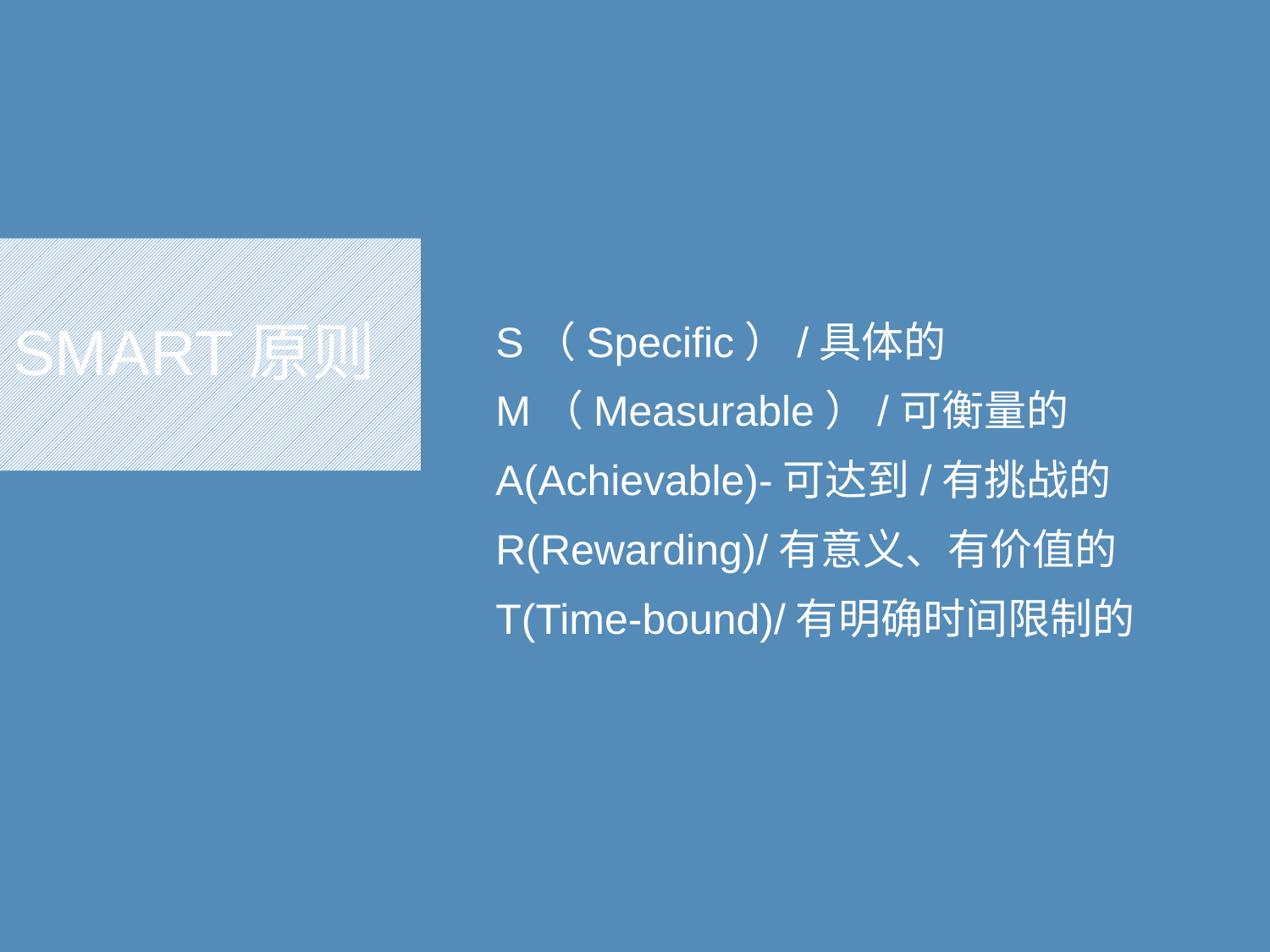

S（Specific）/具体的
M（Measurable）/可衡量的
A(Achievable)-可达到/有挑战的
R(Rewarding)/有意义、有价值的
T(Time-bound)/有明确时间限制的
# SMART原则